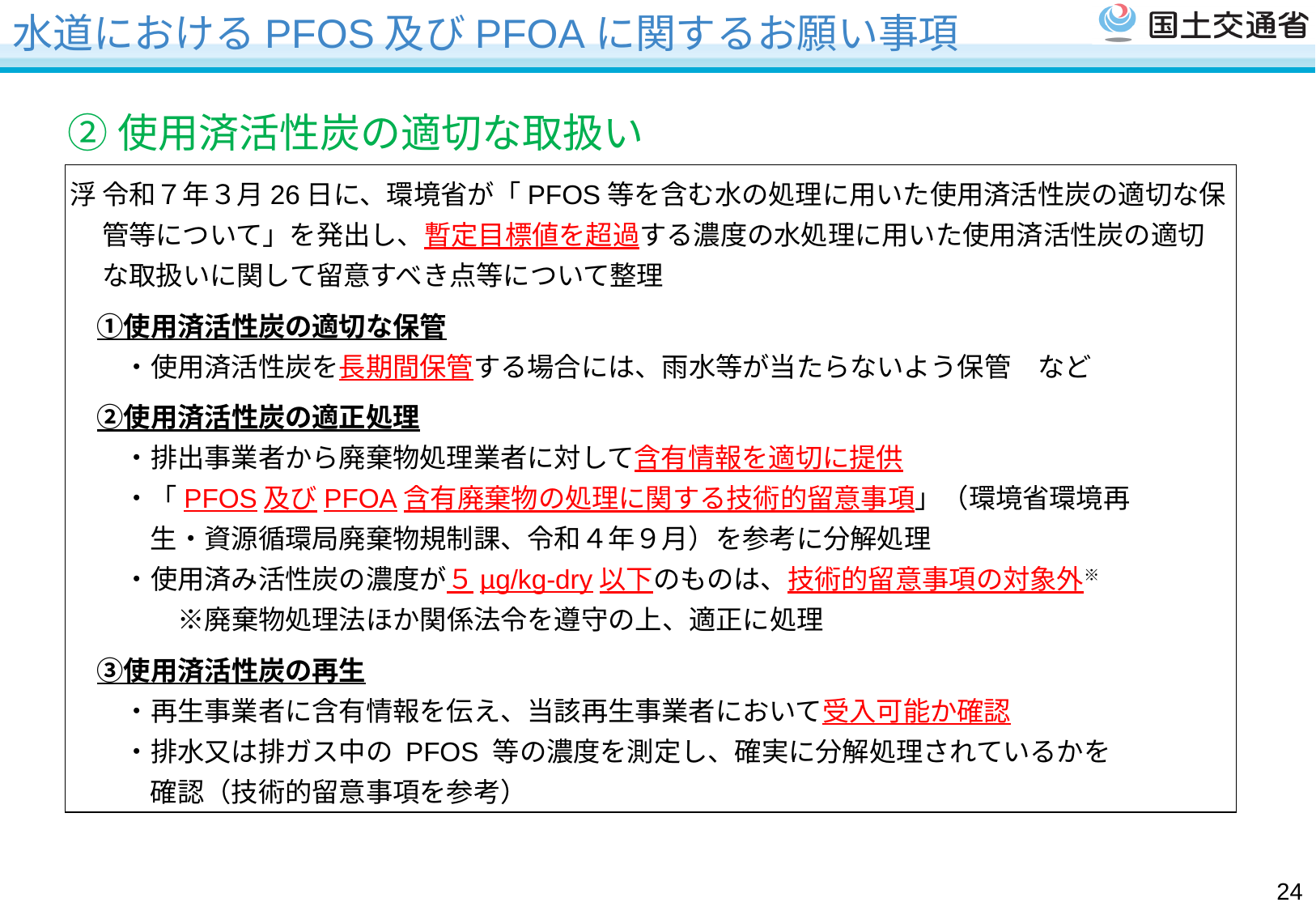

水道におけるPFOS及びPFOAに関するお願い事項
②使用済活性炭の適切な取扱い
令和７年３月26日に、環境省が「PFOS等を含む水の処理に用いた使用済活性炭の適切な保管等について」を発出し、暫定目標値を超過する濃度の水処理に用いた使用済活性炭の適切な取扱いに関して留意すべき点等について整理
　①使用済活性炭の適切な保管
　　・使用済活性炭を長期間保管する場合には、雨水等が当たらないよう保管　など
　②使用済活性炭の適正処理
　　・排出事業者から廃棄物処理業者に対して含有情報を適切に提供
　　・「PFOS及びPFOA含有廃棄物の処理に関する技術的留意事項」（環境省環境再
　　　生・資源循環局廃棄物規制課、令和４年９月）を参考に分解処理
　　・使用済み活性炭の濃度が５µg/kg-dry以下のものは、技術的留意事項の対象外※
　　　　※廃棄物処理法ほか関係法令を遵守の上、適正に処理
　③使用済活性炭の再生
　　・再生事業者に含有情報を伝え、当該再生事業者において受入可能か確認
　　・排水又は排ガス中の PFOS 等の濃度を測定し、確実に分解処理されているかを
　　　確認（技術的留意事項を参考）
24